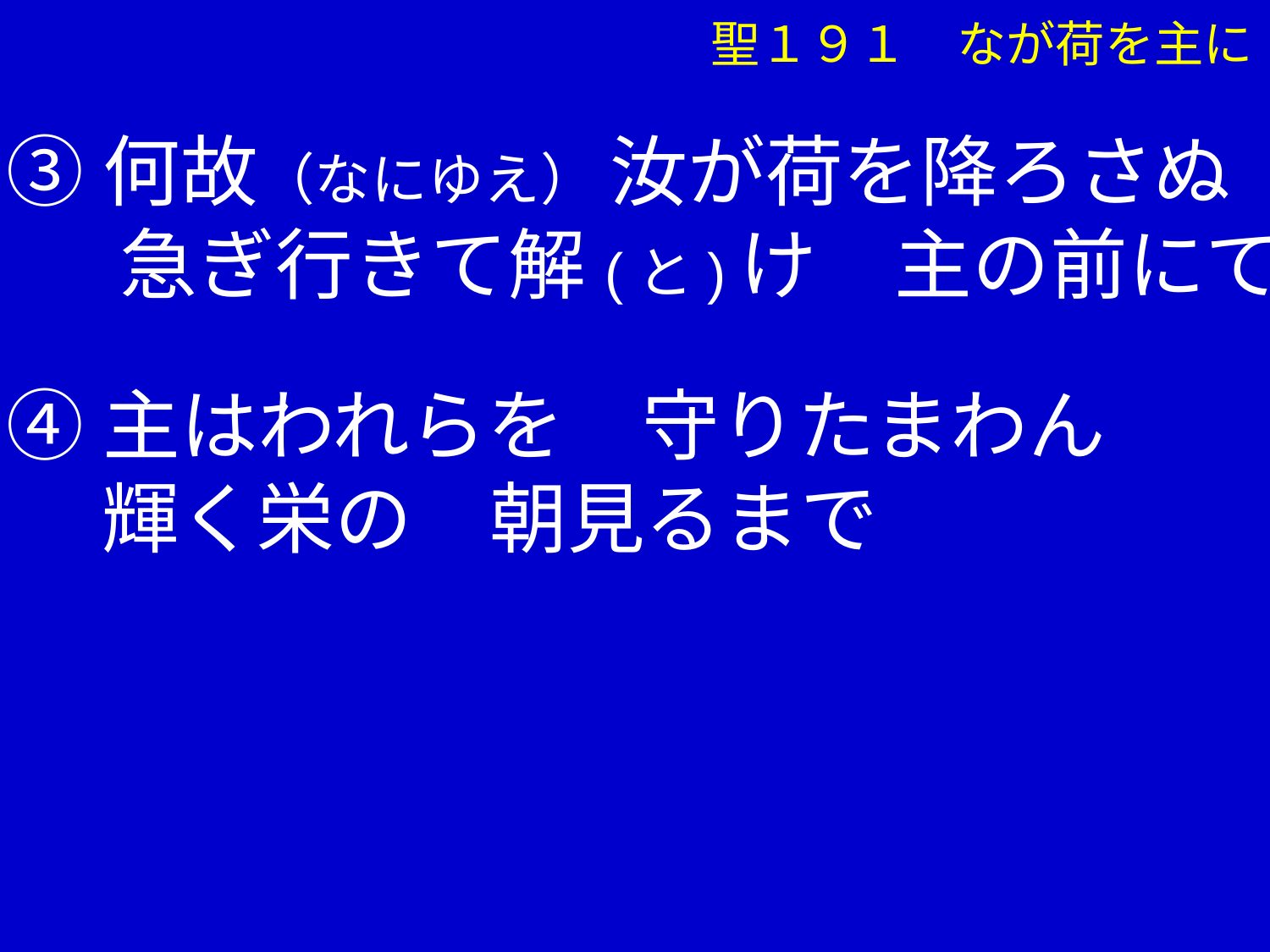

聖１９１　なが荷を主に
③何故（なにゆえ） 汝が荷を降ろさぬ
 　急ぎ行きて解(と)け　主の前にて

④主はわれらを　守りたまわん
　 輝く栄の　朝見るまで